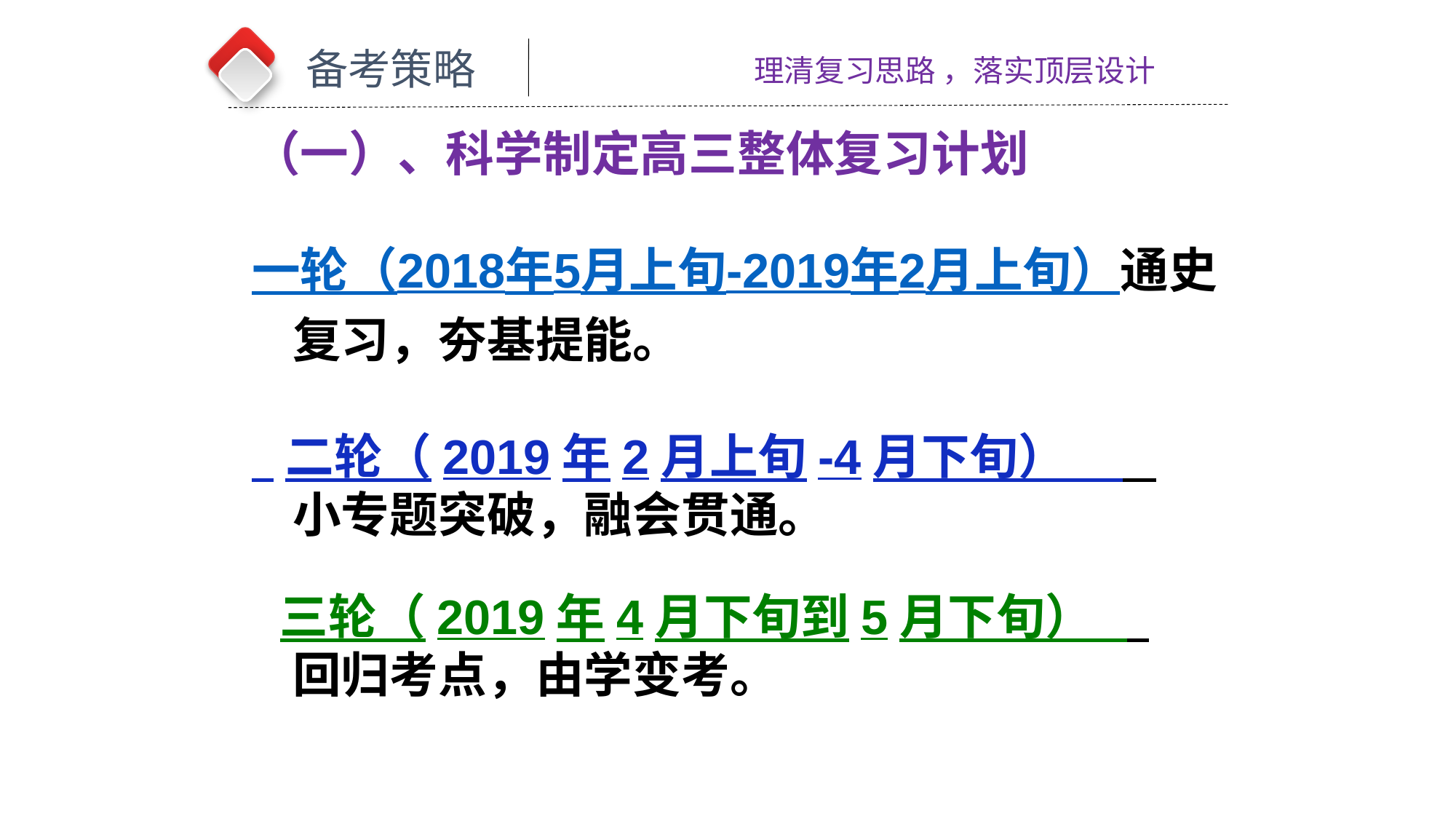

备考策略
理清复习思路 ，落实顶层设计

（一）、科学制定高三整体复习计划
一轮（2018年5月上旬-2019年2月上旬）
通史复习，夯基提能。

  二轮（2019年2月上旬-4月下旬）
小专题突破，融会贯通。

   三轮（2019年4月下旬到5月下旬）
回归考点，由学变考。